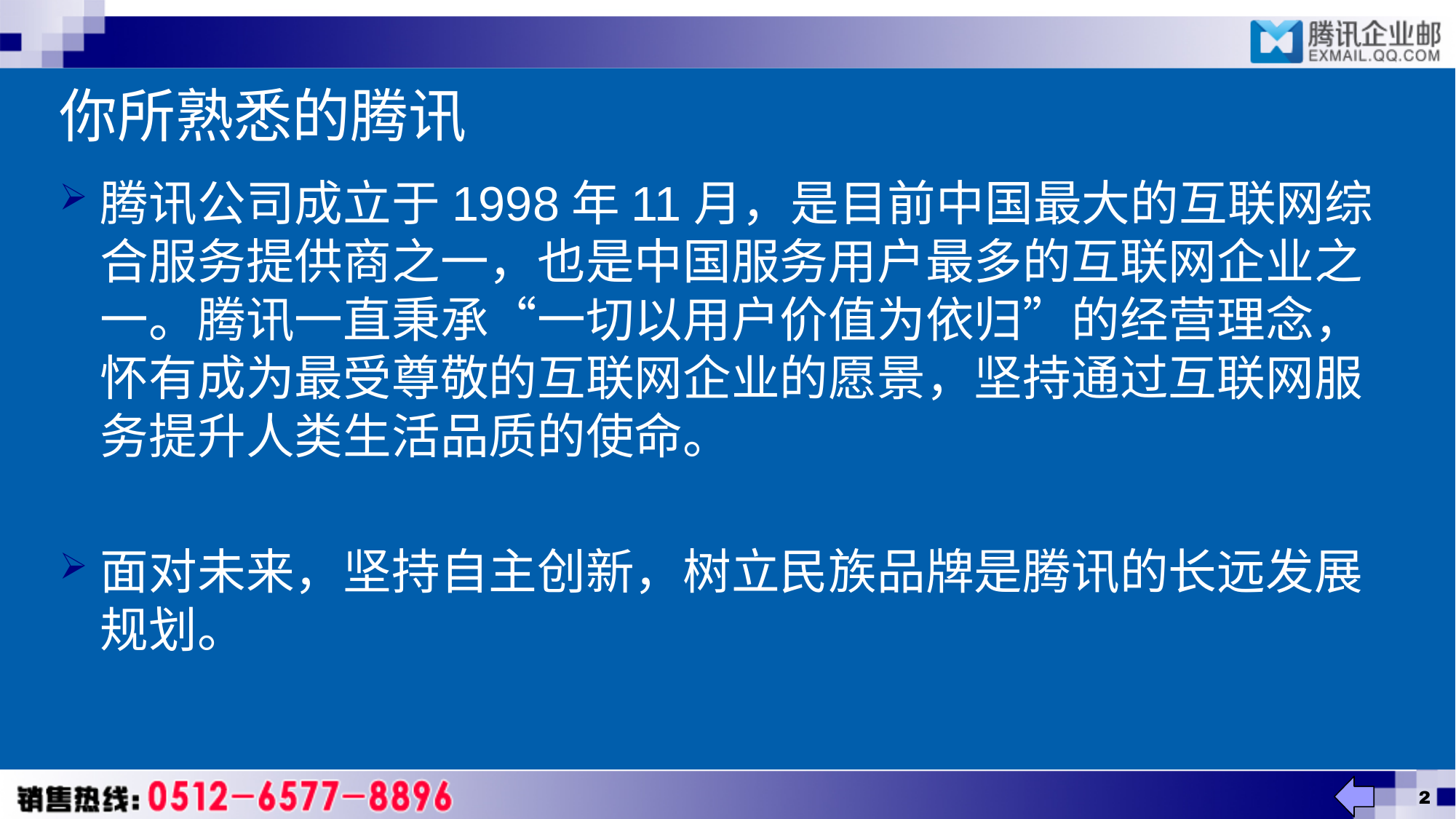

# 你所熟悉的腾讯
腾讯公司成立于1998年11月，是目前中国最大的互联网综合服务提供商之一，也是中国服务用户最多的互联网企业之一。腾讯一直秉承“一切以用户价值为依归”的经营理念，怀有成为最受尊敬的互联网企业的愿景，坚持通过互联网服务提升人类生活品质的使命。

面对未来，坚持自主创新，树立民族品牌是腾讯的长远发展规划。
2